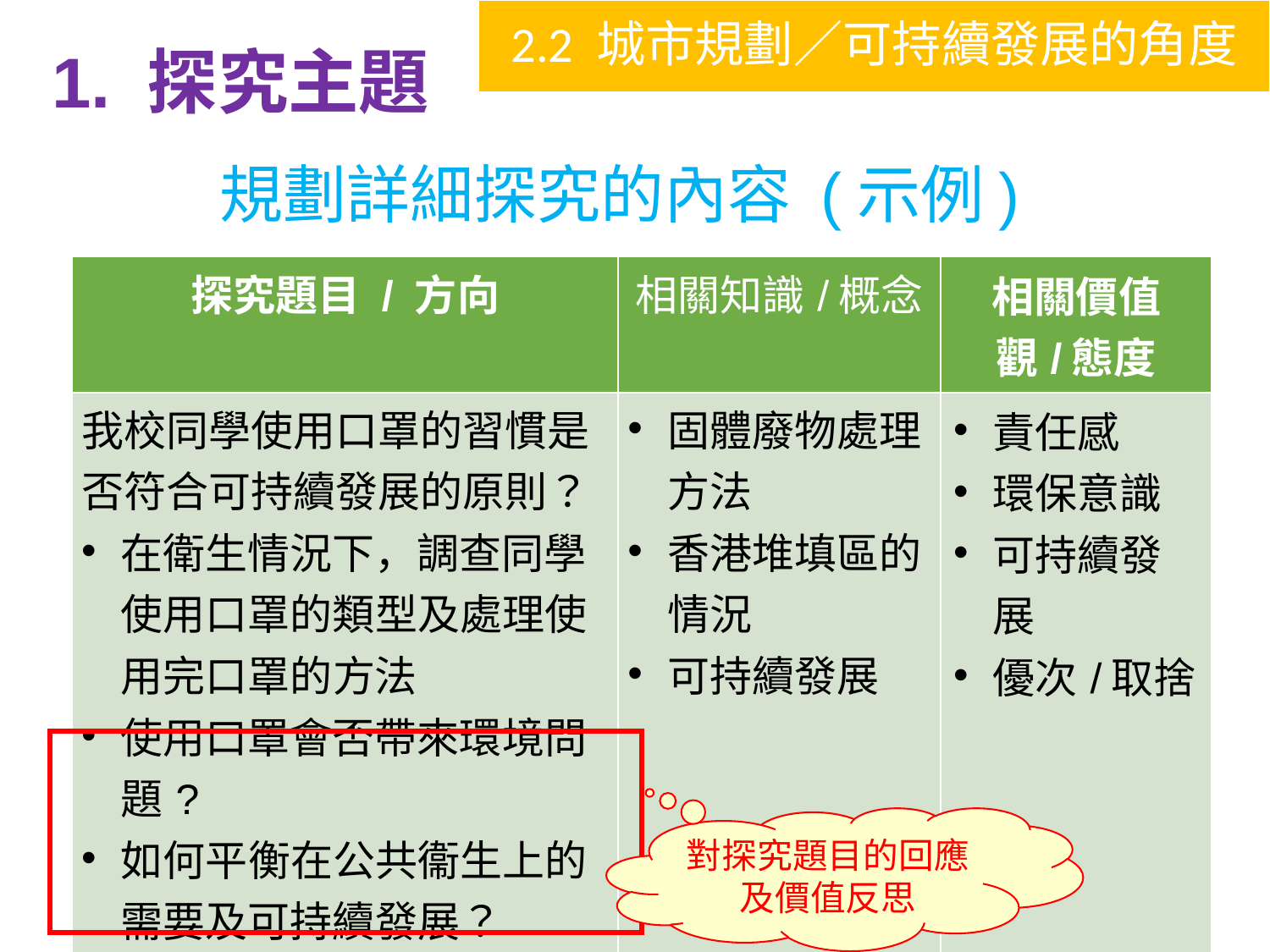

2.2 城市規劃／可持續發展的角度
1. 探究主題
# 規劃詳細探究的內容 (示例)
| 探究題目 / 方向 | 相關知識/概念 | 相關價值觀/態度 |
| --- | --- | --- |
| 我校同學使用口罩的習慣是否符合可持續發展的原則？ 在衛生情況下，調查同學使用口罩的類型及處理使用完口罩的方法 使用口罩會否帶來環境問題? 如何平衡在公共衞生上的需要及可持續發展？ 就個人層面我們有哪些具創意的建議？ | 固體廢物處理方法 香港堆填區的情況 可持續發展 | 責任感 環保意識 可持續發展 優次/取捨 |

對探究題目的回應及價值反思
35